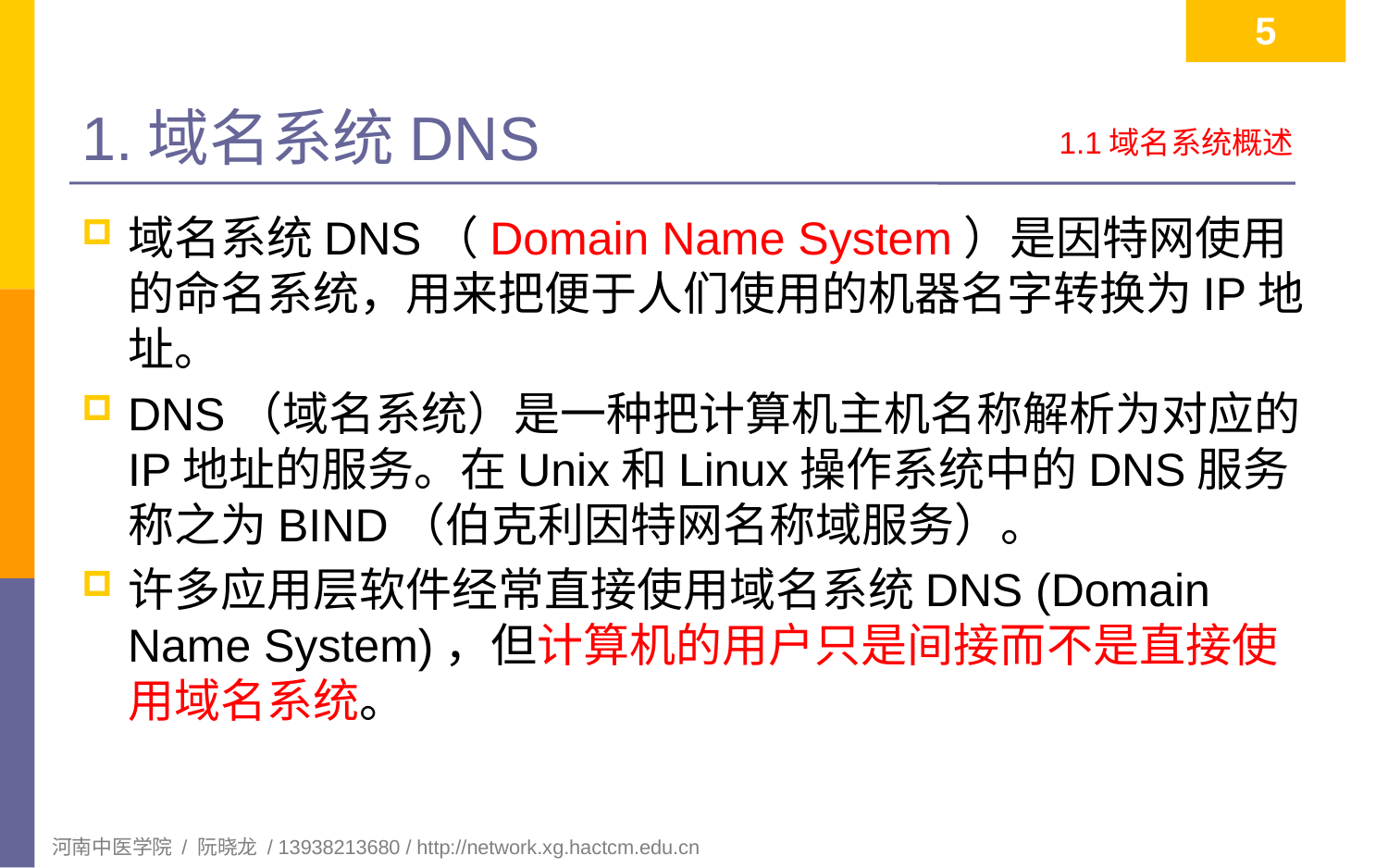

5
# 1.域名系统DNS
1.1域名系统概述
域名系统DNS（Domain Name System）是因特网使用的命名系统，用来把便于人们使用的机器名字转换为IP地址。
DNS（域名系统）是一种把计算机主机名称解析为对应的IP地址的服务。在Unix和Linux操作系统中的DNS服务称之为BIND（伯克利因特网名称域服务）。
许多应用层软件经常直接使用域名系统DNS (Domain Name System)，但计算机的用户只是间接而不是直接使用域名系统。